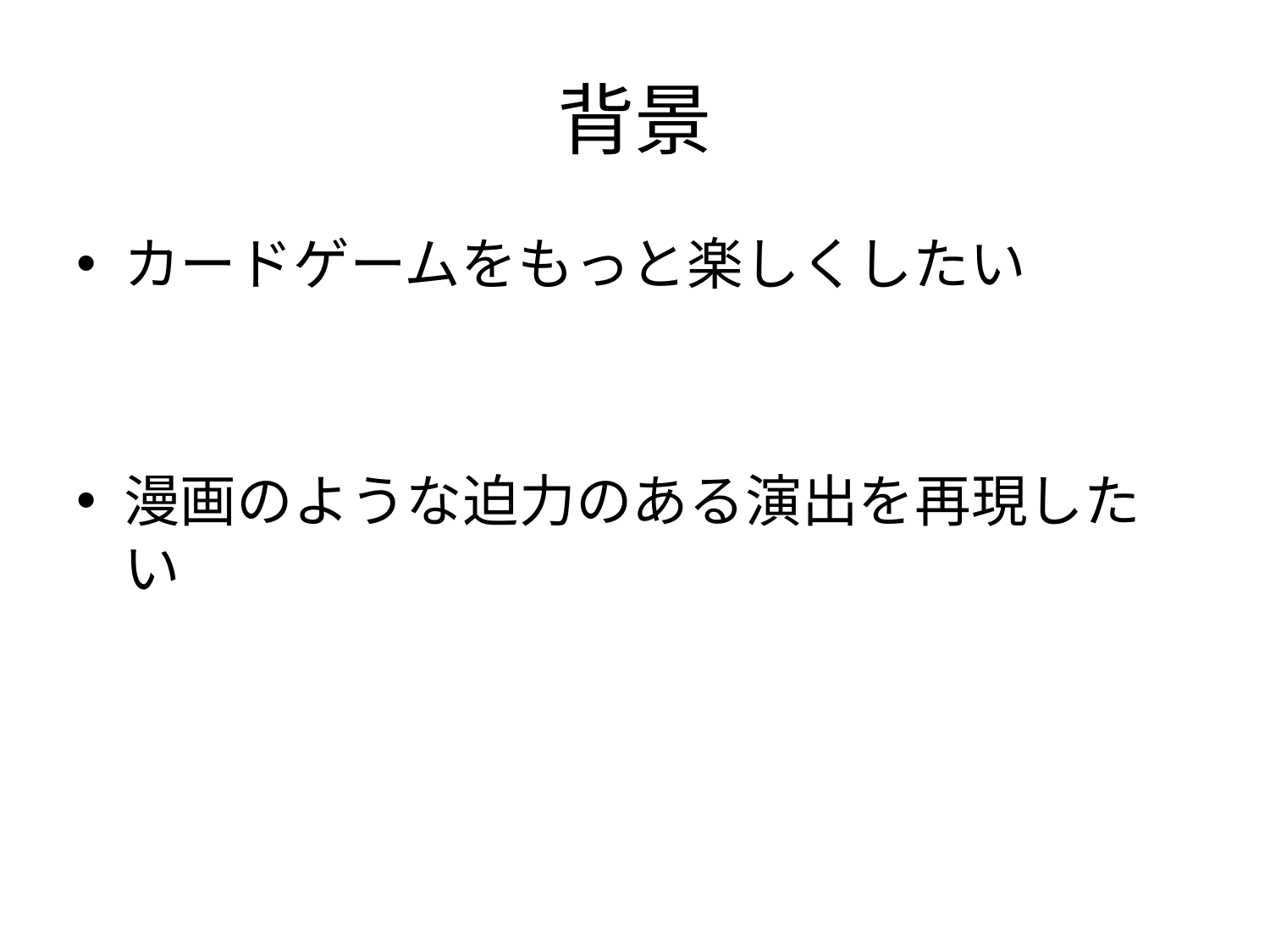

# 背景
カードゲームをもっと楽しくしたい

漫画のような迫力のある演出を再現したい